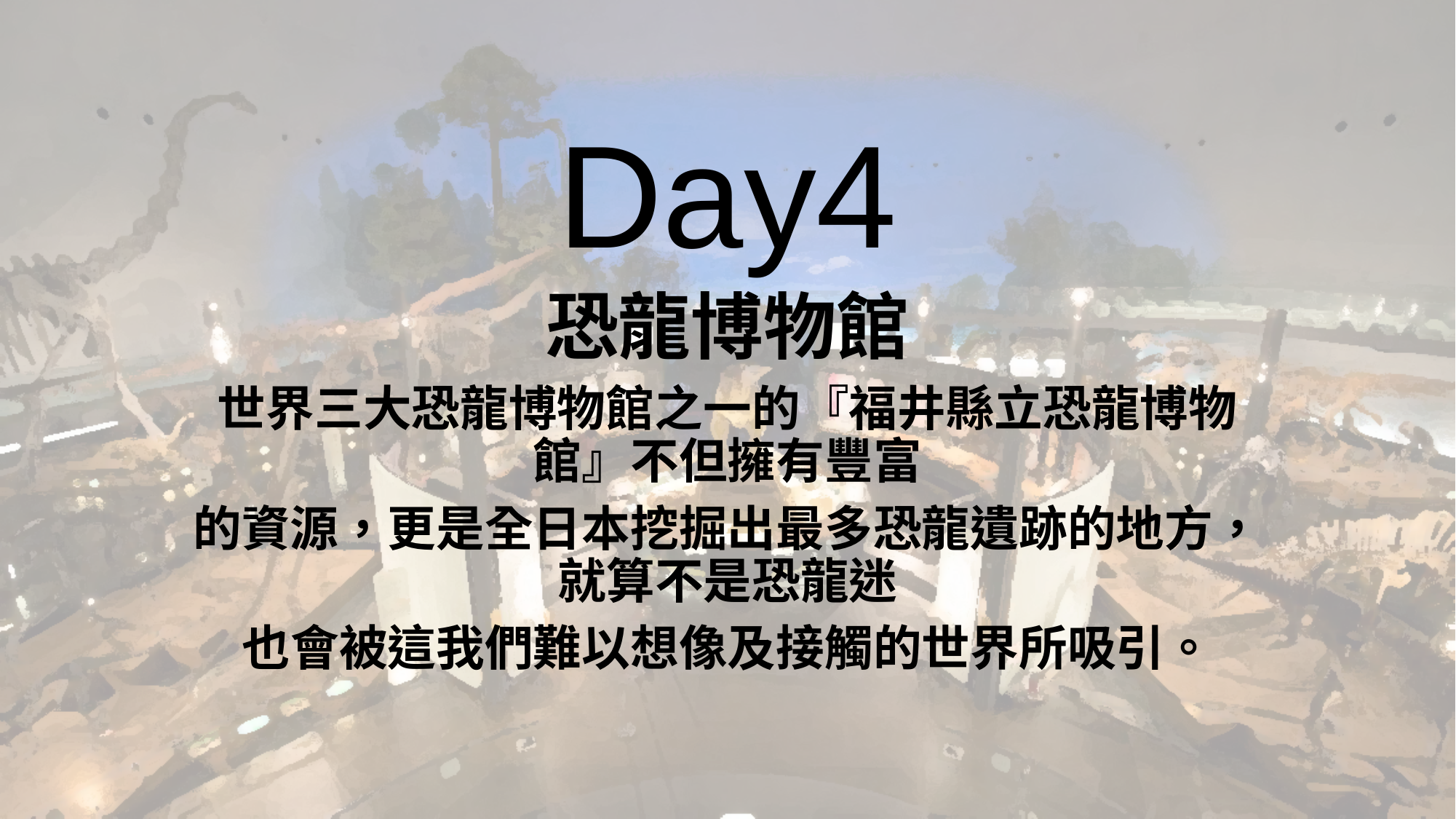

# Day4
恐龍博物館
世界三大恐龍博物館之一的『福井縣立恐龍博物館』不但擁有豐富
的資源，更是全日本挖掘出最多恐龍遺跡的地方，就算不是恐龍迷
也會被這我們難以想像及接觸的世界所吸引。